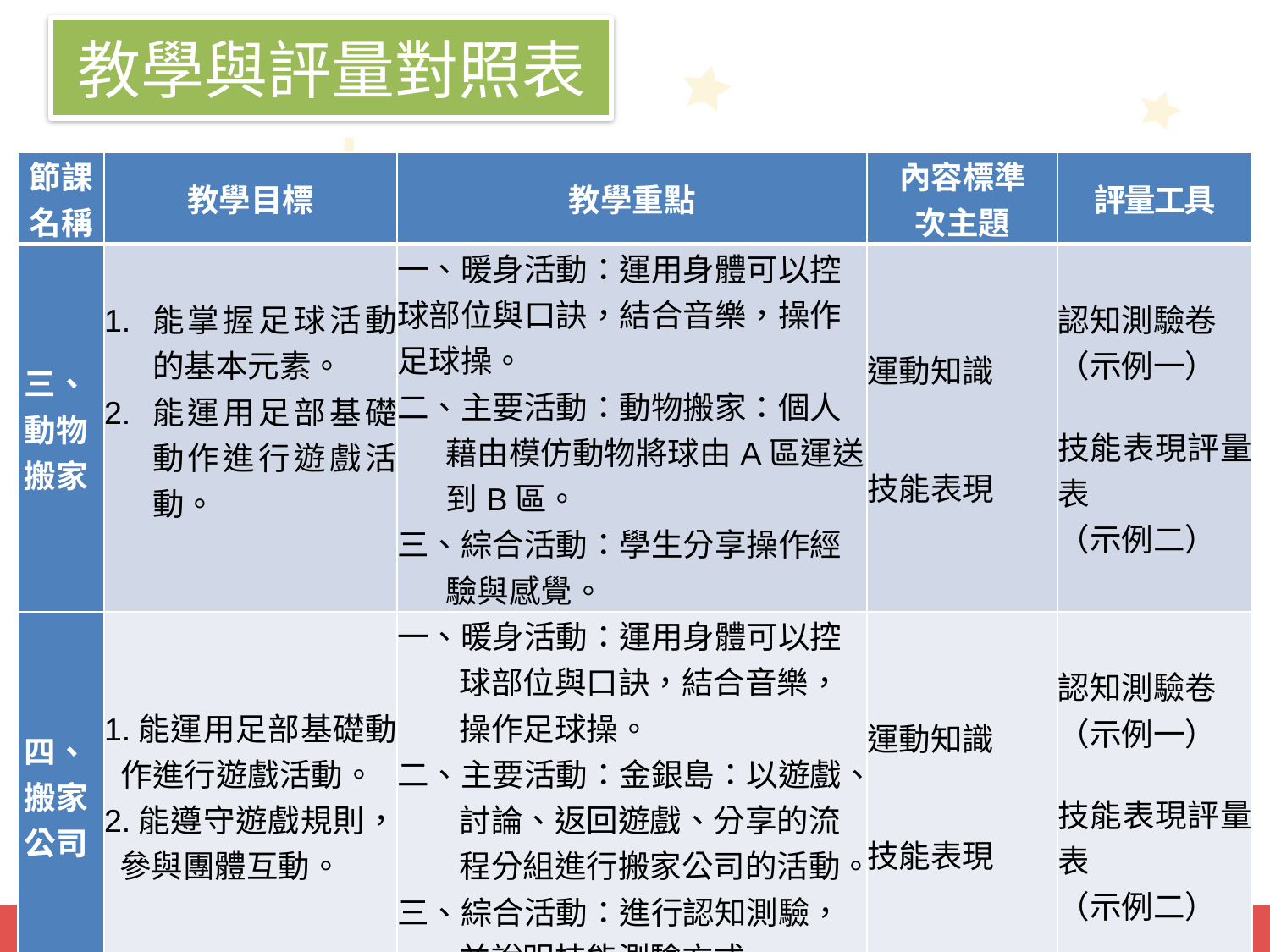

教學與評量對照表
| 節課名稱 | 教學目標 | 教學重點 | 內容標準 次主題 | 評量工具 |
| --- | --- | --- | --- | --- |
| 三、動物搬家 | 能掌握足球活動的基本元素。 能運用足部基礎動作進行遊戲活動。 | 一、暖身活動：運用身體可以控球部位與口訣，結合音樂，操作足球操。 二、主要活動：動物搬家：個人藉由模仿動物將球由A區運送到B區。 三、綜合活動：學生分享操作經驗與感覺。 | 運動知識 技能表現 | 認知測驗卷 （示例一） 技能表現評量表 （示例二） |
| 四、搬家公司 | 1.能運用足部基礎動作進行遊戲活動。 2.能遵守遊戲規則，參與團體互動。 | 一、暖身活動：運用身體可以控球部位與口訣，結合音樂，操作足球操。 二、主要活動：金銀島：以遊戲、討論、返回遊戲、分享的流程分組進行搬家公司的活動。 三、綜合活動：進行認知測驗，並說明技能測驗方式。 | 運動知識 技能表現 | 認知測驗卷 （示例一） 技能表現評量表 （示例二） |
124